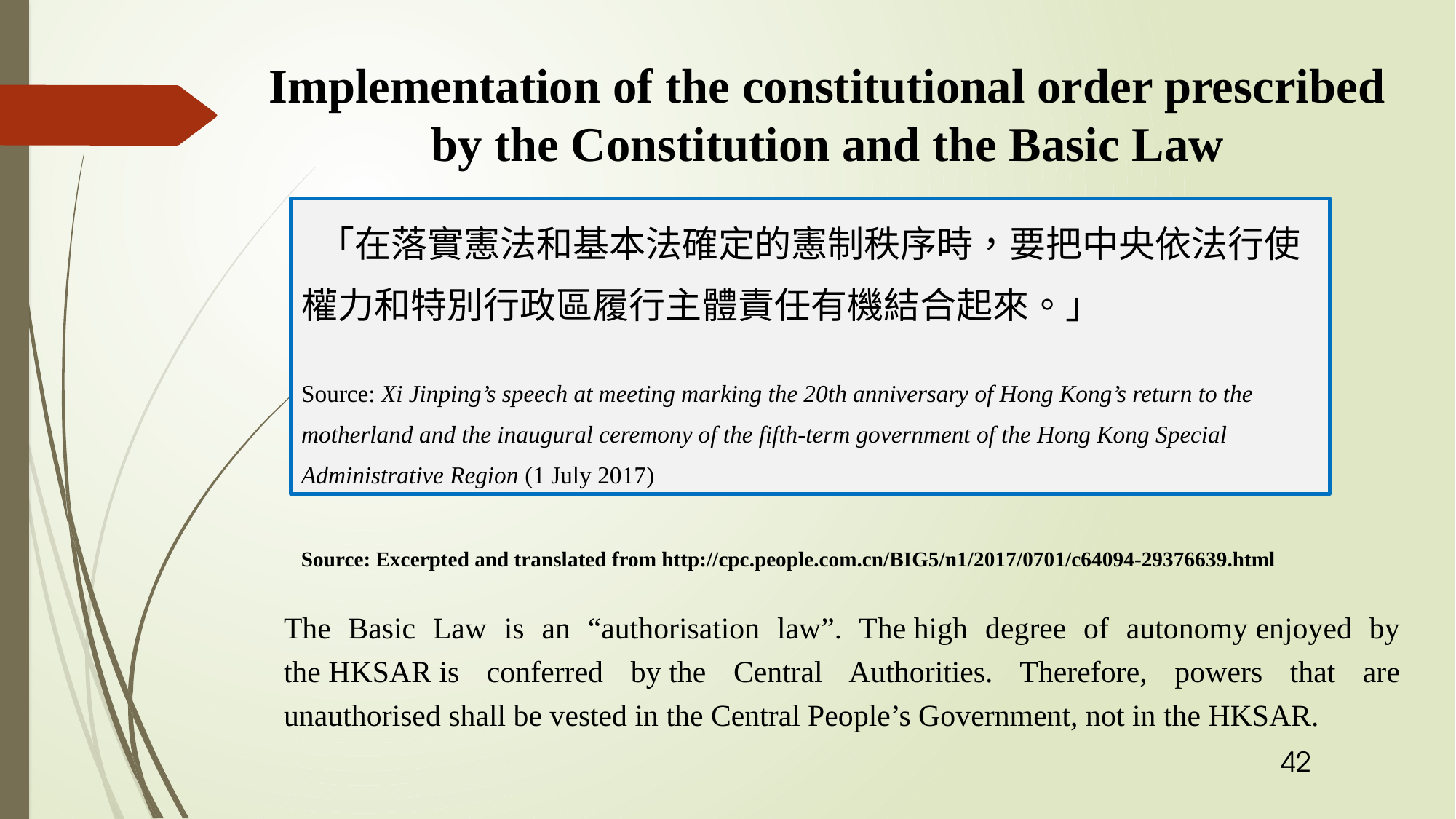

Implementation of the constitutional order prescribed by the Constitution and the Basic Law
 「在落實憲法和基本法確定的憲制秩序時，要把中央依法行使權力和特別行政區履行主體責任有機結合起來。」

Source: Xi Jinping’s speech at meeting marking the 20th anniversary of Hong Kong’s return to the motherland and the inaugural ceremony of the fifth-term government of the Hong Kong Special Administrative Region (1 July 2017)
Source: Excerpted and translated from http://cpc.people.com.cn/BIG5/n1/2017/0701/c64094-29376639.html

The Basic Law is an “authorisation law”. The high degree of autonomy enjoyed by the HKSAR is conferred by the Central Authorities. Therefore, powers that are unauthorised shall be vested in the Central People’s Government, not in the HKSAR.
42